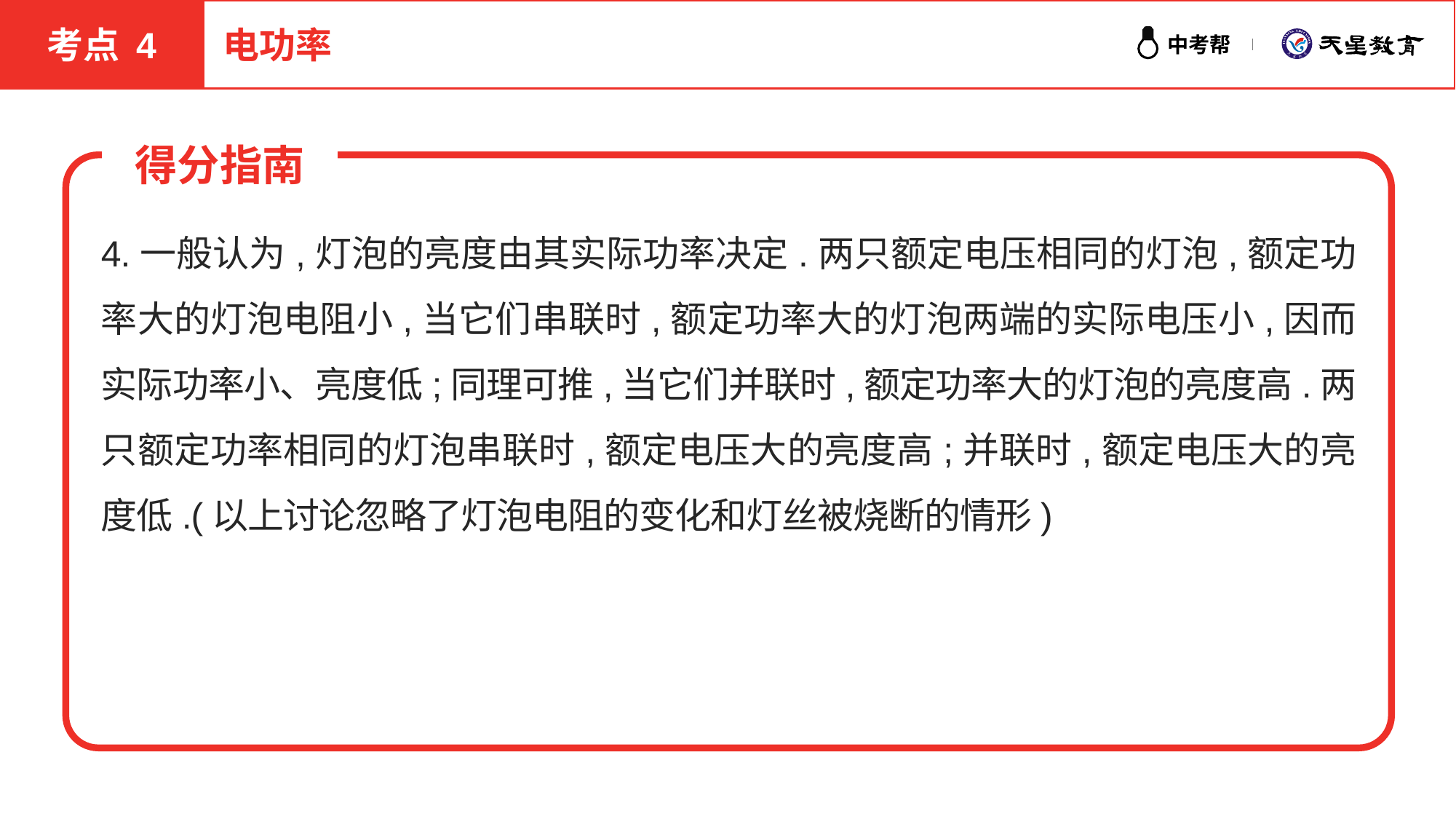

考点 4
电功率
得分指南

4.一般认为,灯泡的亮度由其实际功率决定.两只额定电压相同的灯泡,额定功率大的灯泡电阻小,当它们串联时,额定功率大的灯泡两端的实际电压小,因而实际功率小、亮度低;同理可推,当它们并联时,额定功率大的灯泡的亮度高.两只额定功率相同的灯泡串联时,额定电压大的亮度高;并联时,额定电压大的亮度低.(以上讨论忽略了灯泡电阻的变化和灯丝被烧断的情形)